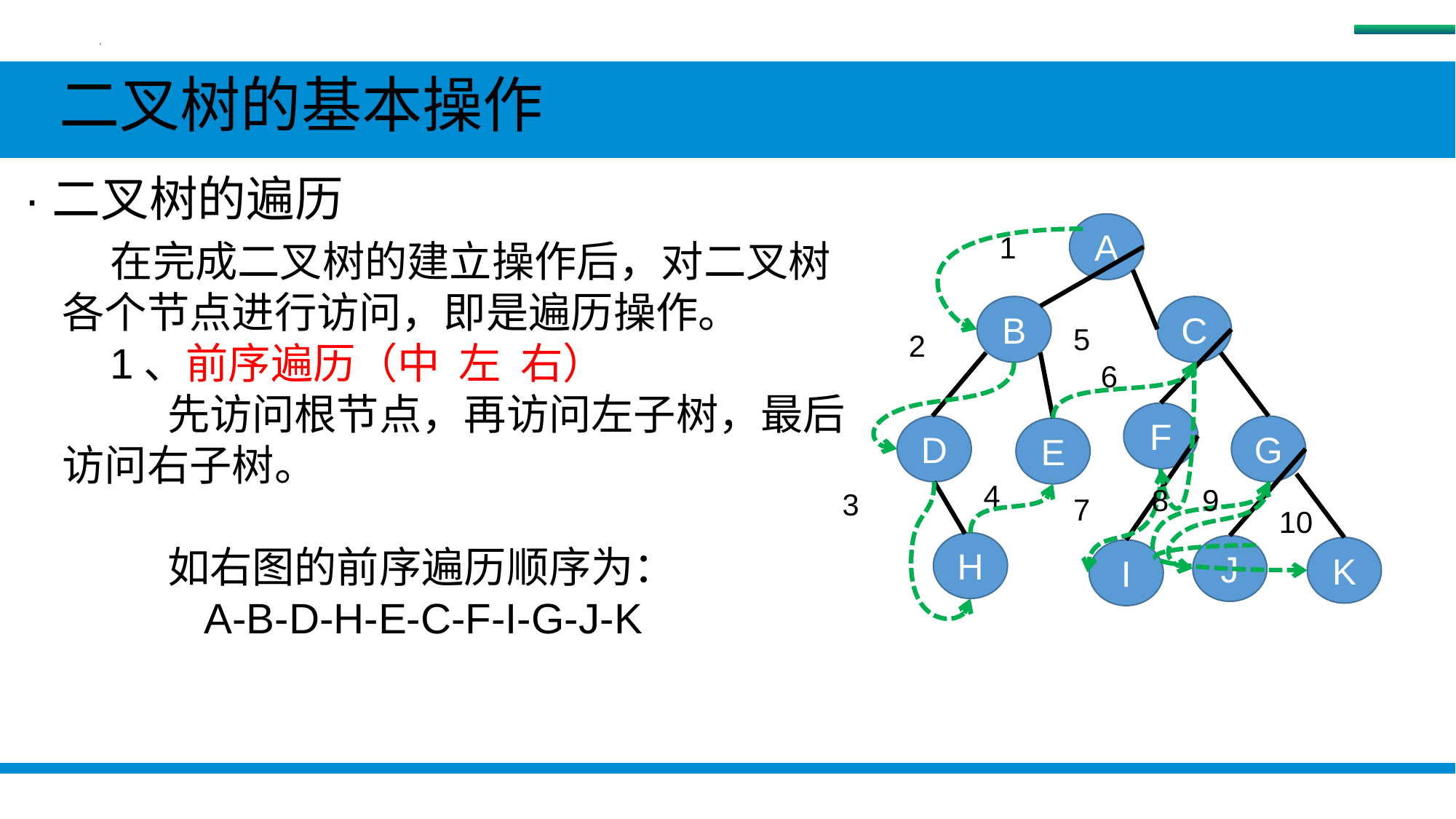

树

  二叉树的基本操作
 ·二叉树的遍历
A
B
C
F
D
G
E
H
J
K
I
1
    在完成二叉树的建立操作后，对二叉树各个节点进行访问，即是遍历操作。
    1、前序遍历（中  左  右）
          先访问根节点，再访问左子树，最后访问右子树。

          如右图的前序遍历顺序为：
            A-B-D-H-E-C-F-I-G-J-K
5
2
6
7
3
9
8
4
10
#